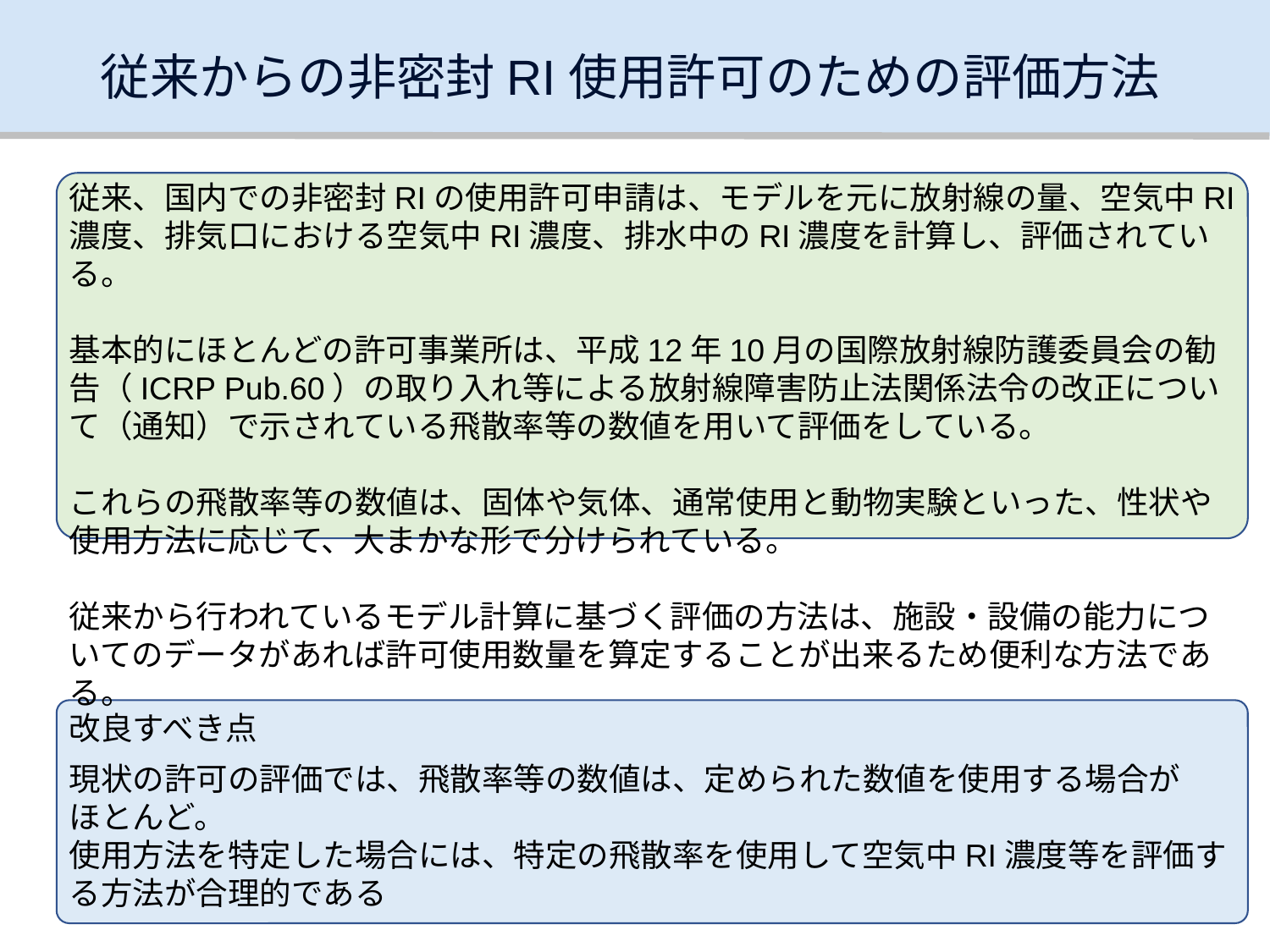

従来からの非密封RI使用許可のための評価方法
従来、国内での非密封RIの使用許可申請は、モデルを元に放射線の量、空気中RI濃度、排気口における空気中RI濃度、排水中のRI濃度を計算し、評価されている。

基本的にほとんどの許可事業所は、平成12年10月の国際放射線防護委員会の勧告（ICRP Pub.60）の取り入れ等による放射線障害防止法関係法令の改正について（通知）で示されている飛散率等の数値を用いて評価をしている。

これらの飛散率等の数値は、固体や気体、通常使用と動物実験といった、性状や使用方法に応じて、大まかな形で分けられている。

従来から行われているモデル計算に基づく評価の方法は、施設・設備の能力についてのデータがあれば許可使用数量を算定することが出来るため便利な方法である。

改良すべき点
現状の許可の評価では、飛散率等の数値は、定められた数値を使用する場合が
ほとんど。
使用方法を特定した場合には、特定の飛散率を使用して空気中RI濃度等を評価する方法が合理的である